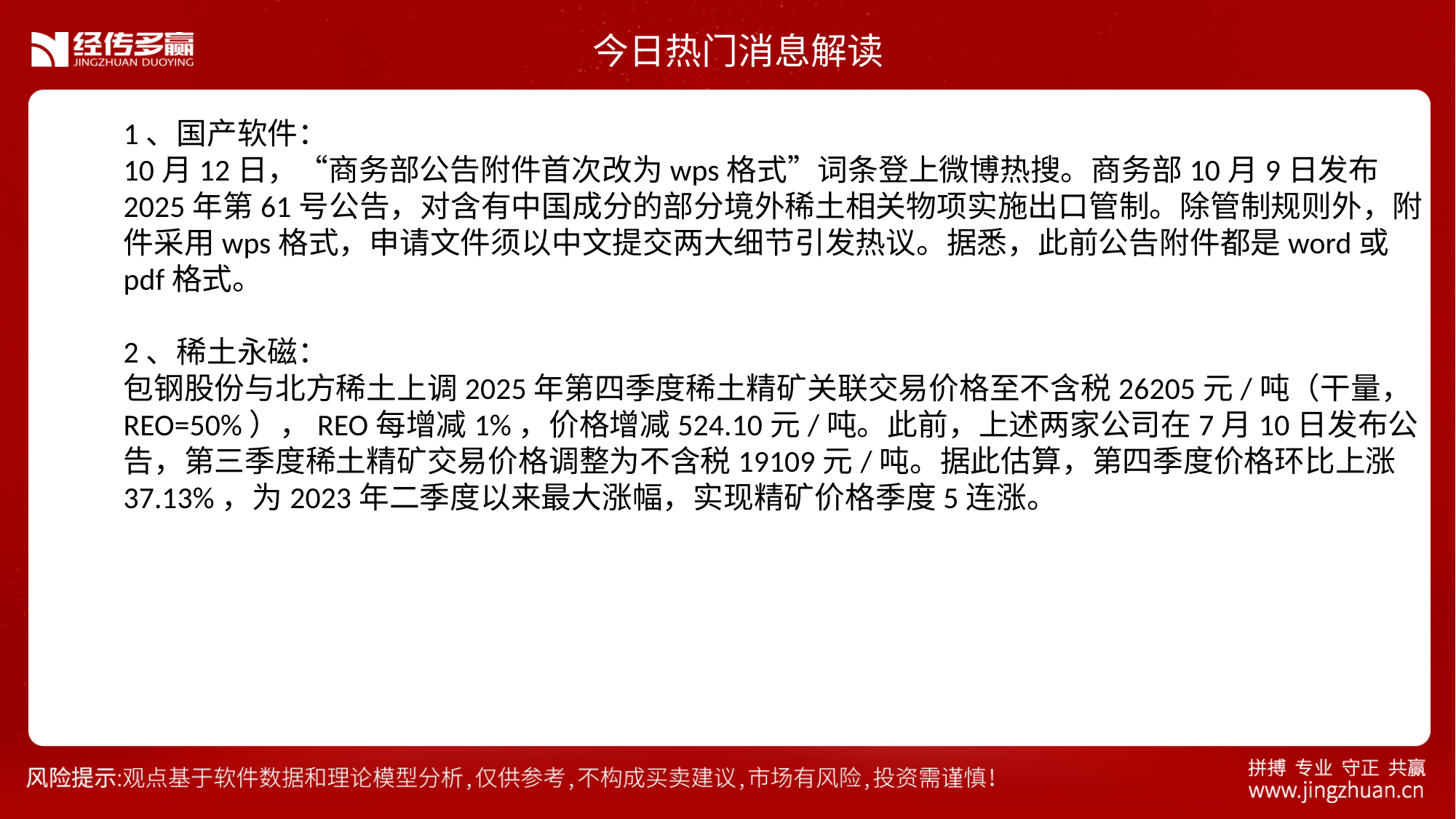

今日热门消息解读
1、国产软件：
10月12日，“商务部公告附件首次改为wps格式”词条登上微博热搜。商务部10月9日发布2025年第61号公告，对含有中国成分的部分境外稀土相关物项实施出口管制。除管制规则外，附件采用wps格式，申请文件须以中文提交两大细节引发热议。据悉，此前公告附件都是word或pdf格式。

2、稀土永磁：
包钢股份与北方稀土上调2025年第四季度稀土精矿关联交易价格至不含税26205元/吨（干量，REO=50%），REO每增减1%，价格增减524.10元/吨。此前，上述两家公司在7月10日发布公告，第三季度稀土精矿交易价格调整为不含税19109元/吨。据此估算，第四季度价格环比上涨37.13%，为2023年二季度以来最大涨幅，实现精矿价格季度5连涨。